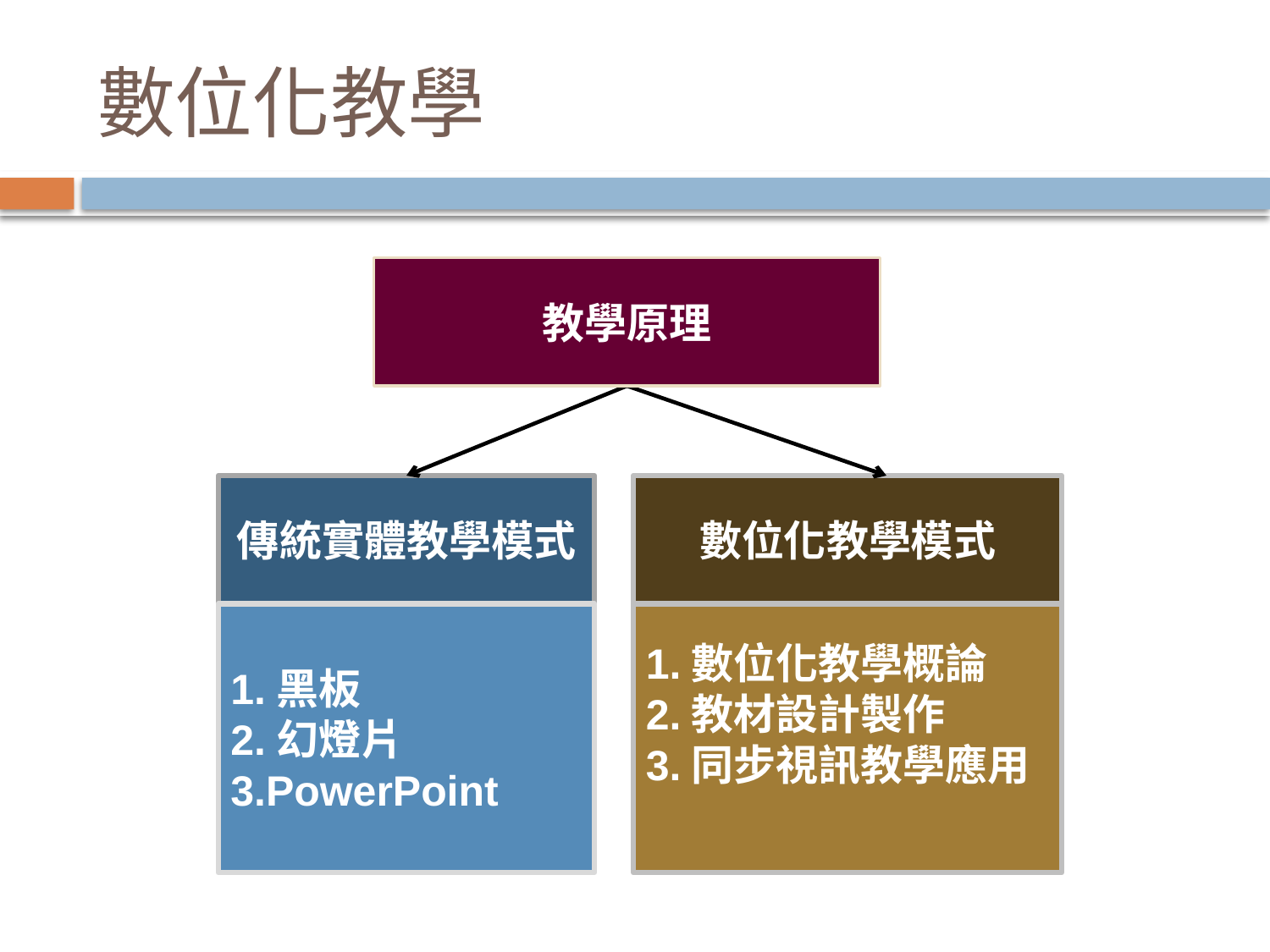

# 數位化教學
教學原理
傳統實體教學模式
數位化教學模式
1.黑板
2.幻燈片
3.PowerPoint
1.數位化教學概論
2.教材設計製作
3.同步視訊教學應用